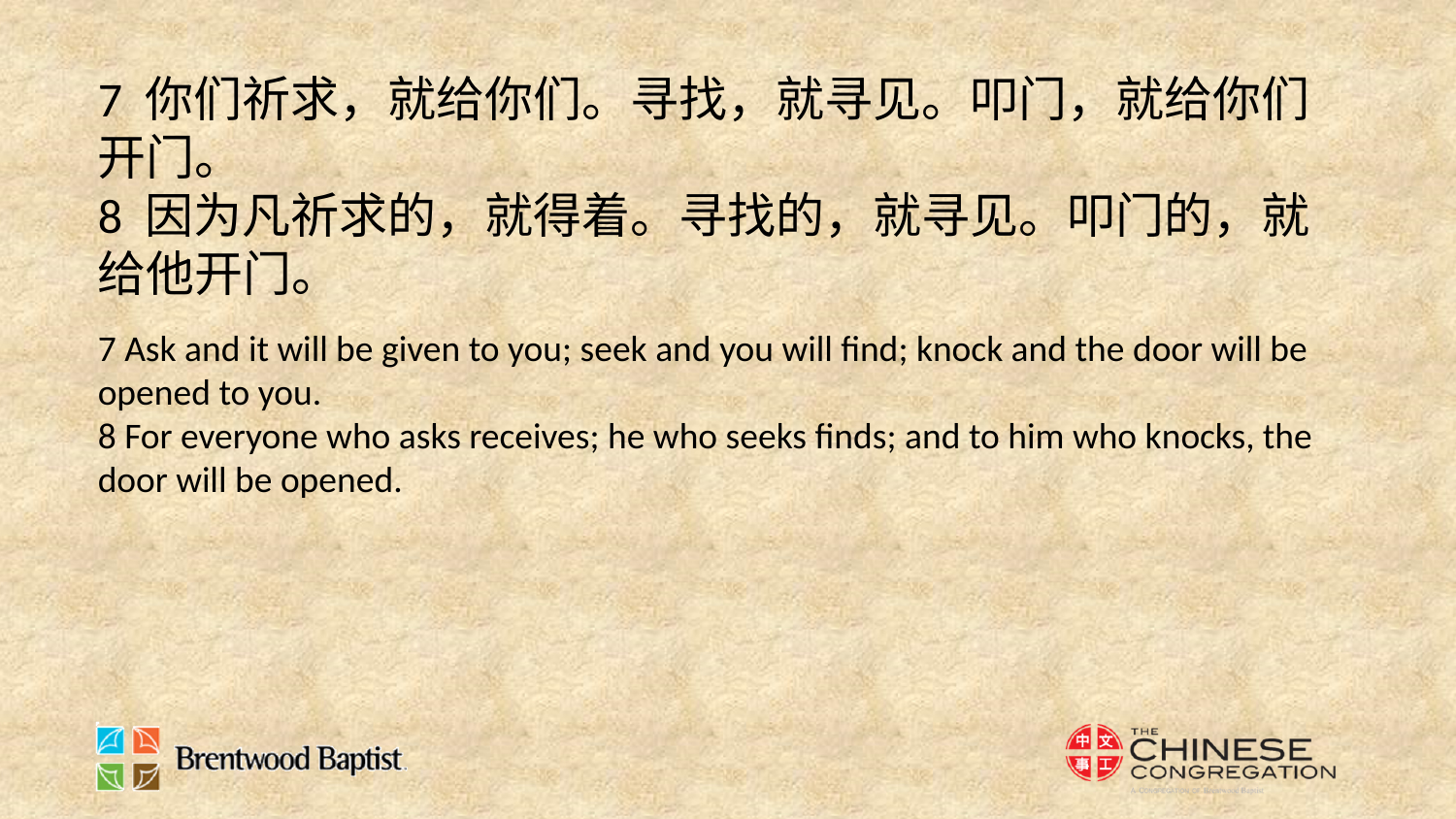

7 你们祈求，就给你们。寻找，就寻见。叩门，就给你们开门。
8 因为凡祈求的，就得着。寻找的，就寻见。叩门的，就给他开门。

7 Ask and it will be given to you; seek and you will find; knock and the door will be opened to you.
8 For everyone who asks receives; he who seeks finds; and to him who knocks, the door will be opened.